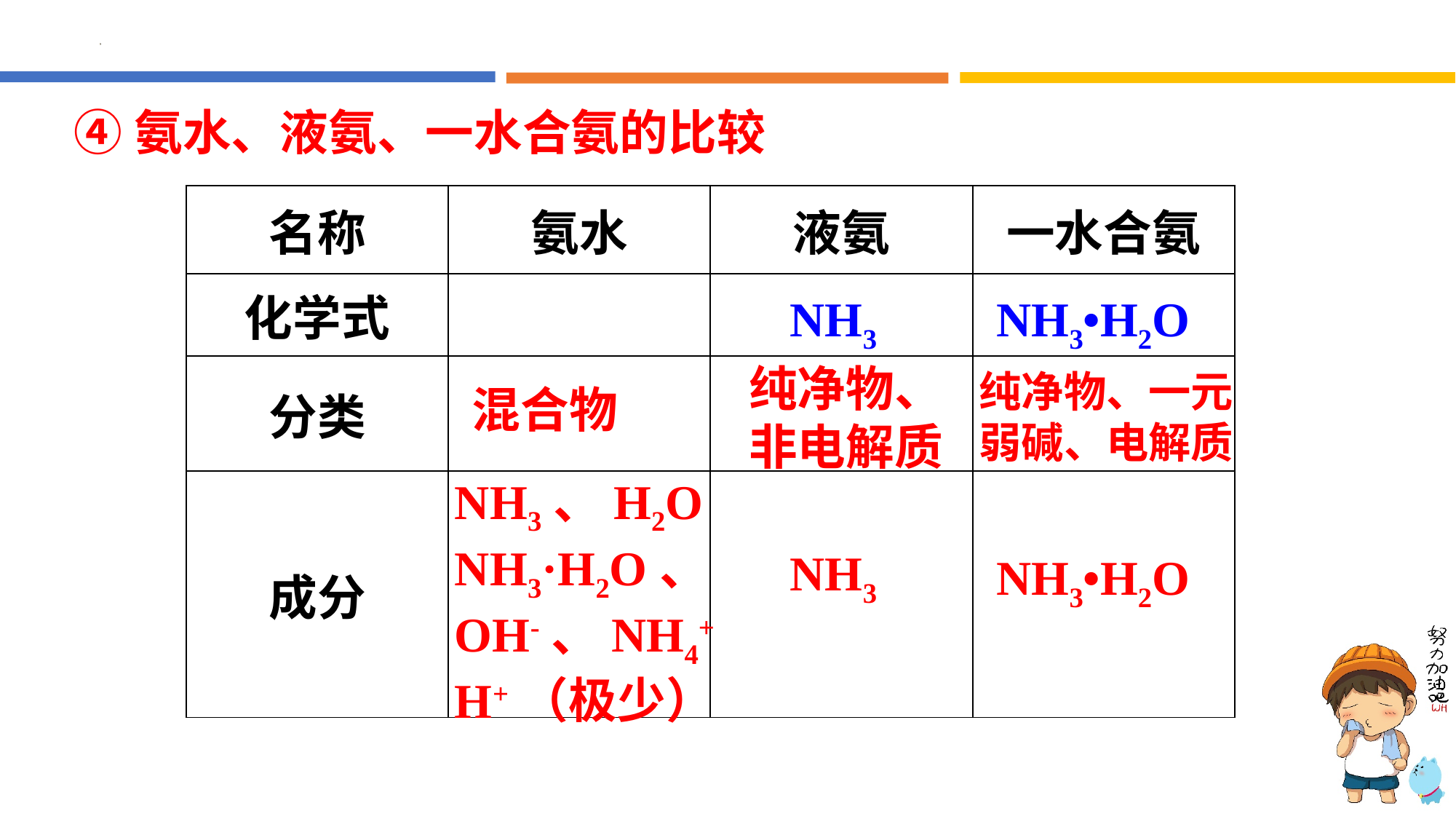

# ④氨水、液氨、一水合氨的比较
| 名称 | 氨水 | 液氨 | 一水合氨 |
| --- | --- | --- | --- |
| 化学式 |  |  |  |
| 分类 |  |  |  |
| 成分 |  |  |  |
NH3
NH3•H2O
混合物
纯净物、
非电解质
纯净物、一元弱碱、电解质
NH3、H2O
NH3·H2O、
OH-、NH4+
H+（极少）
NH3
NH3•H2O